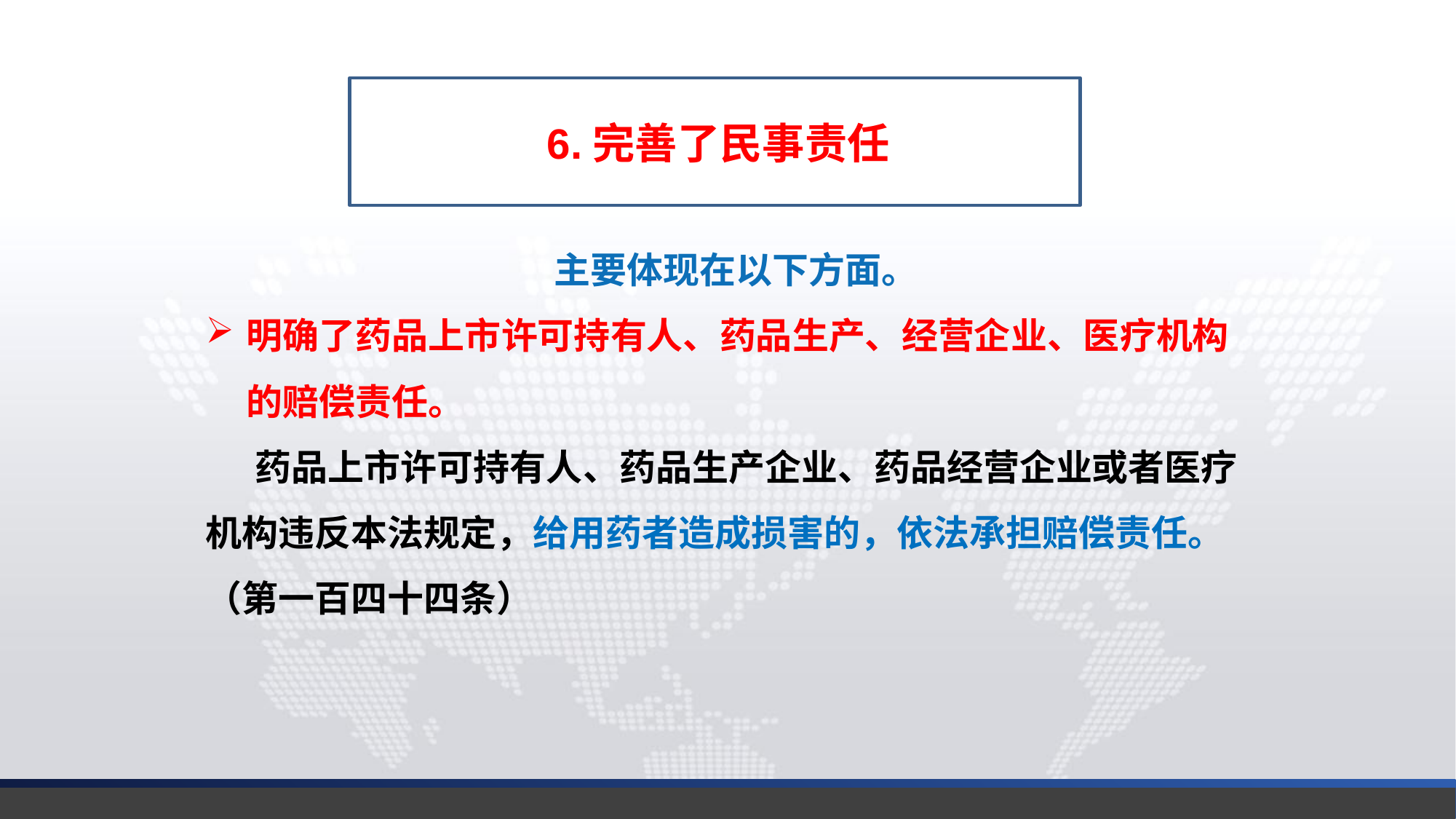

6.完善了民事责任
 主要体现在以下方面。
明确了药品上市许可持有人、药品生产、经营企业、医疗机构的赔偿责任。
     药品上市许可持有人、药品生产企业、药品经营企业或者医疗机构违反本法规定，给用药者造成损害的，依法承担赔偿责任。
（第一百四十四条）

延时符